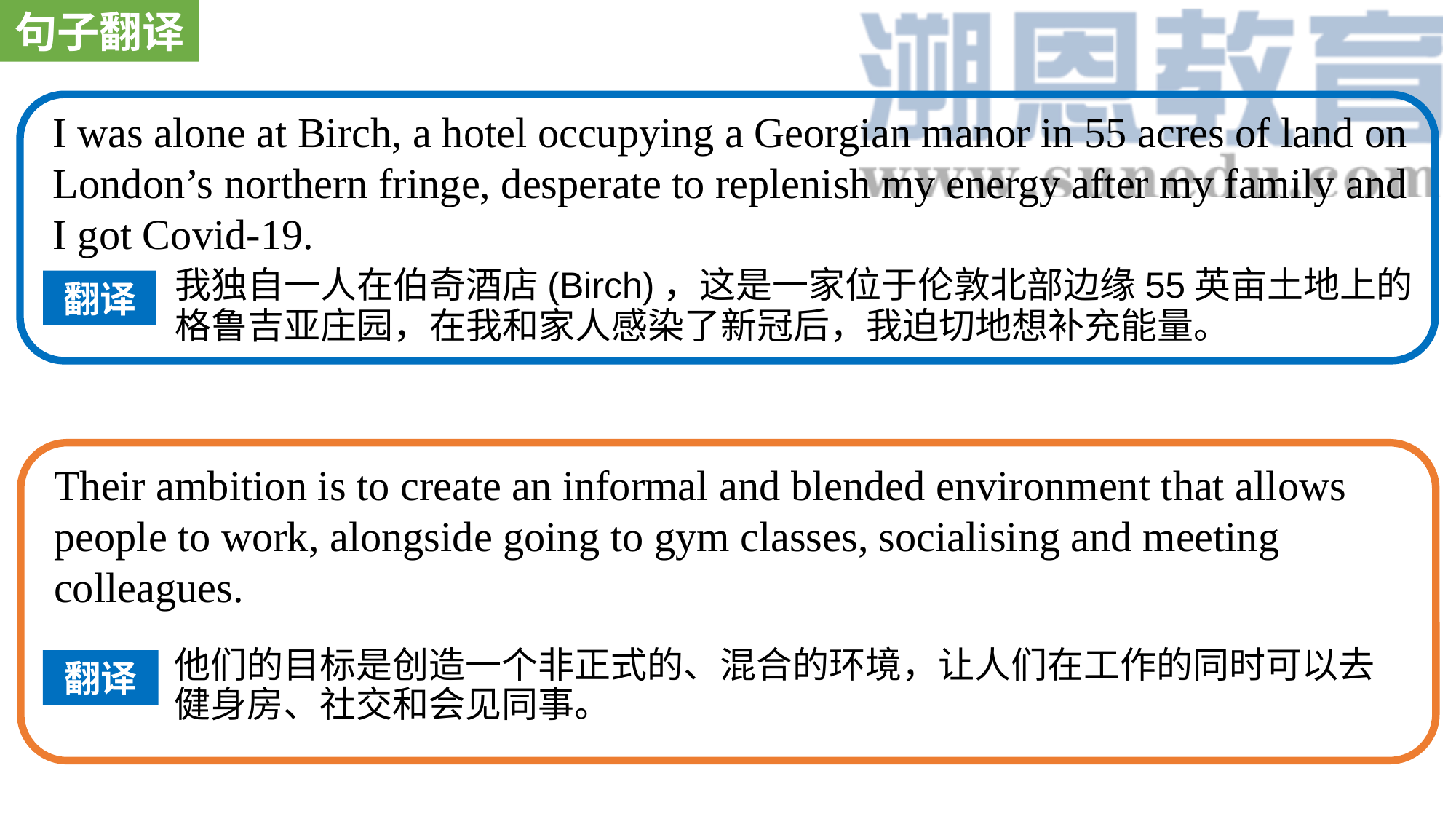

句子翻译

I was alone at Birch, a hotel occupying a Georgian manor in 55 acres of land on London’s northern fringe, desperate to replenish my energy after my family and I got Covid-19.
我独自一人在伯奇酒店(Birch)，这是一家位于伦敦北部边缘55英亩土地上的格鲁吉亚庄园，在我和家人感染了新冠后，我迫切地想补充能量。
翻译

Their ambition is to create an informal and blended environment that allows people to work, alongside going to gym classes, socialising and meeting colleagues.
他们的目标是创造一个非正式的、混合的环境，让人们在工作的同时可以去健身房、社交和会见同事。
翻译